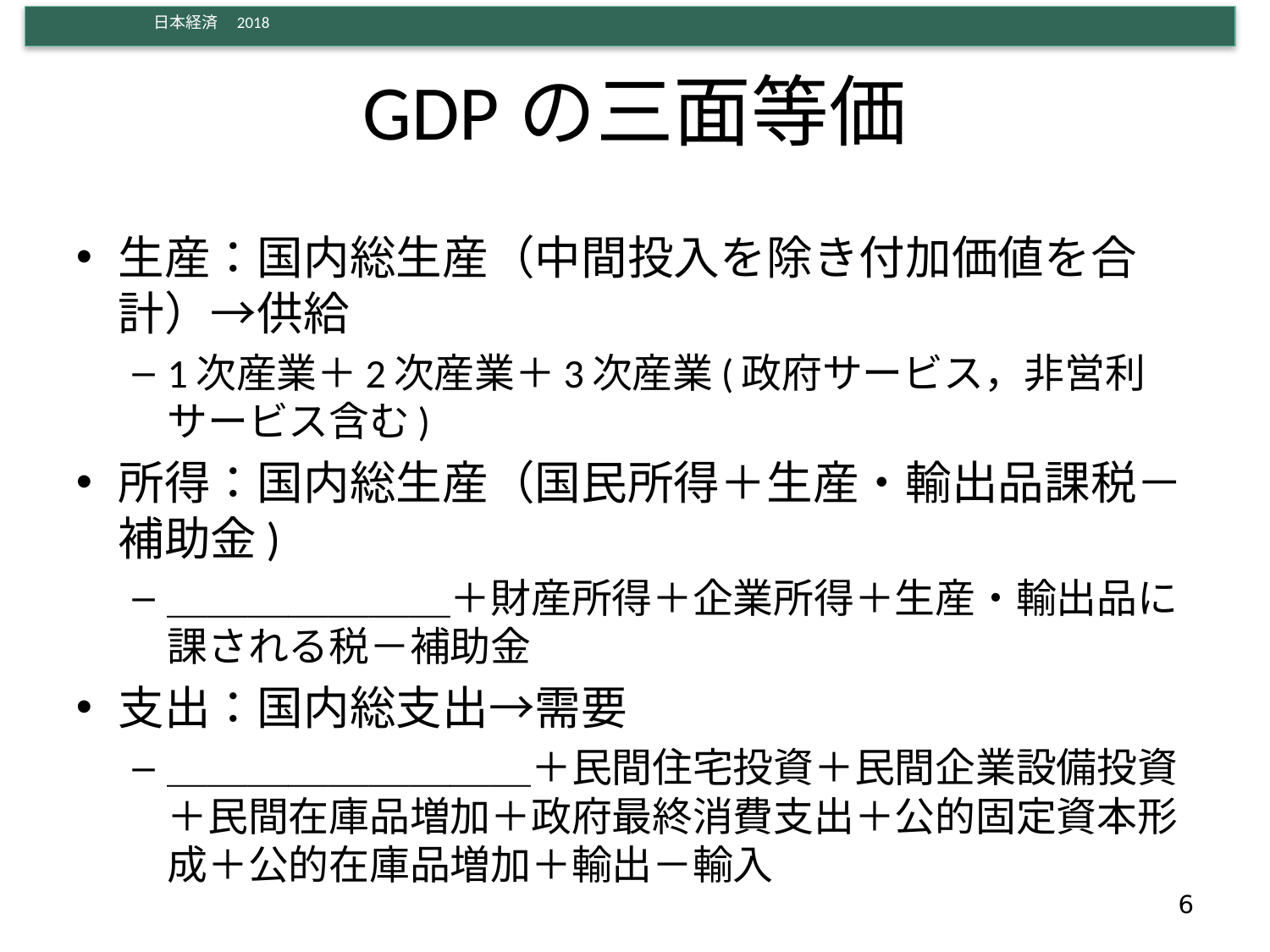

# GDPの三面等価
生産：国内総生産（中間投入を除き付加価値を合計）→供給
1次産業＋2次産業＋3次産業(政府サービス，非営利サービス含む)
所得：国内総生産（国民所得＋生産・輸出品課税－補助金)
＿＿＿＿＿＿＿＋財産所得＋企業所得＋生産・輸出品に課される税－補助金
支出：国内総支出→需要
＿＿＿＿＿＿＿＿＿＋民間住宅投資＋民間企業設備投資＋民間在庫品増加＋政府最終消費支出＋公的固定資本形成＋公的在庫品増加＋輸出－輸入

6